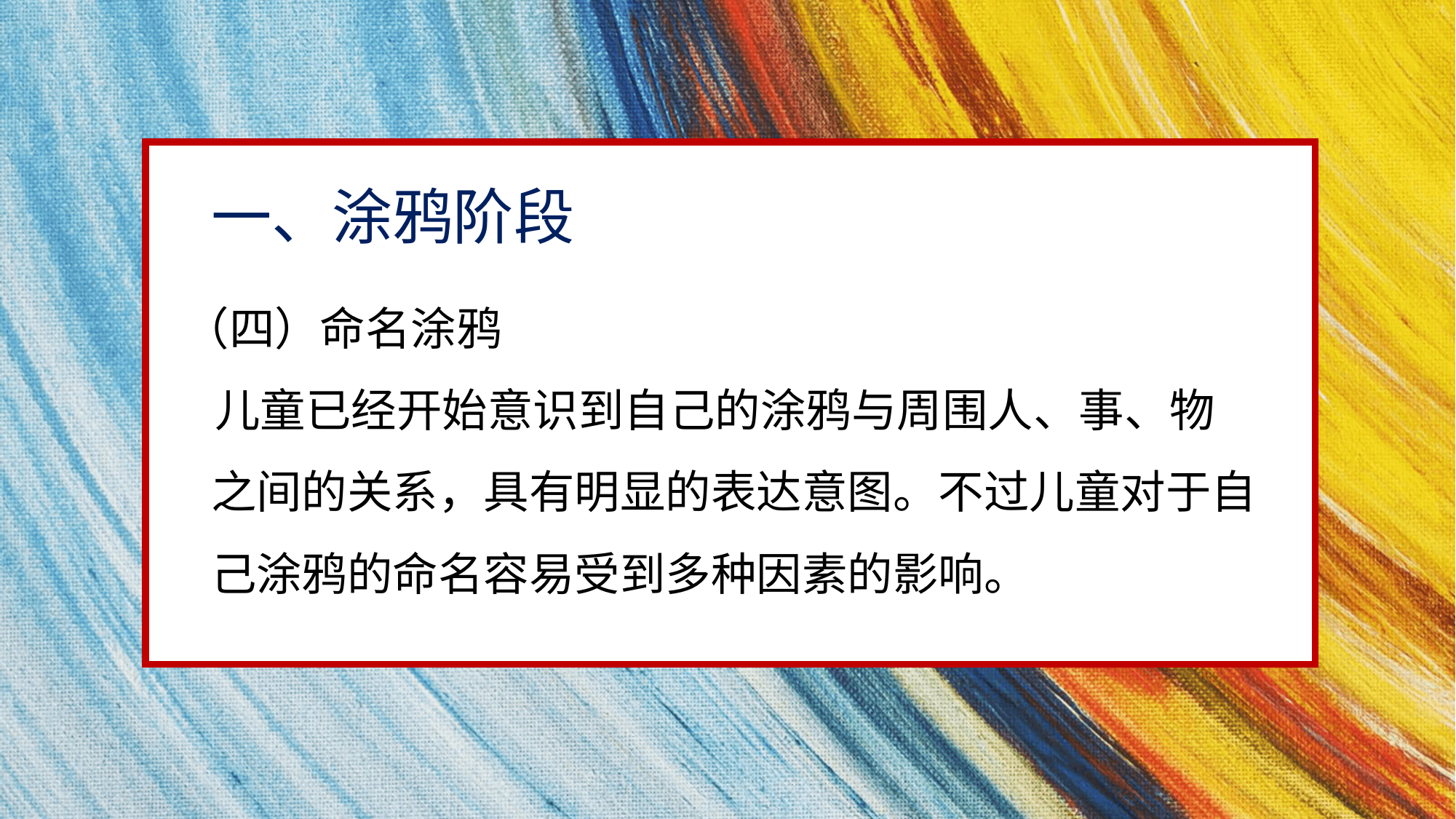

# 一、涂鸦阶段

（四）命名涂鸦
  儿童已经开始意识到自己的涂鸦与周围人、事、物之间的关系，具有明显的表达意图。不过儿童对于自己涂鸦的命名容易受到多种因素的影响。